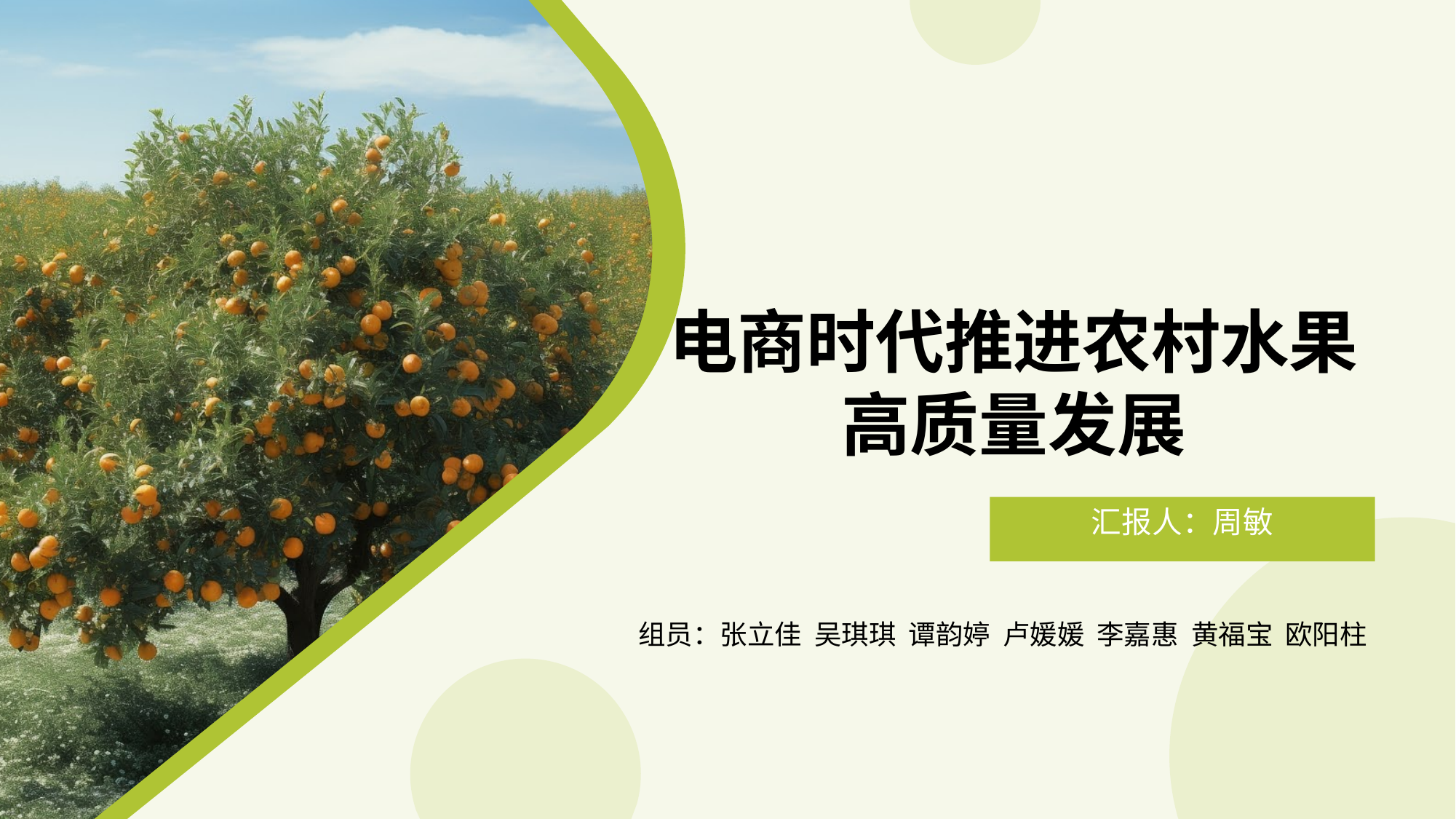

# 电商时代推进农村水果高质量发展
汇报人：周敏
组员：张立佳  吴琪琪  谭韵婷  卢媛媛  李嘉惠  黄福宝  欧阳柱